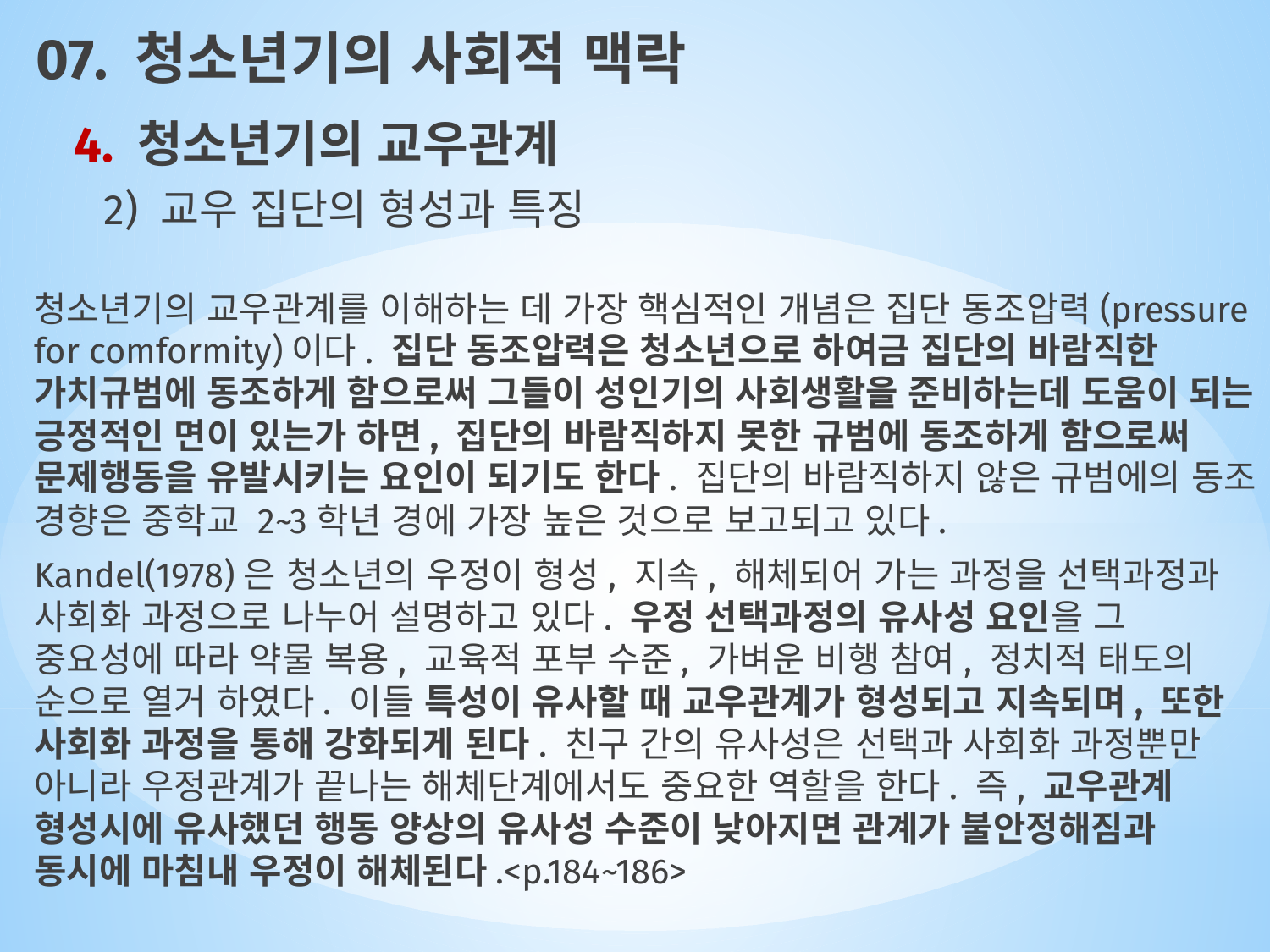

07. 청소년기의 사회적 맥락
4. 청소년기의 교우관계
2) 교우 집단의 형성과 특징
청소년기의 교우관계를 이해하는 데 가장 핵심적인 개념은 집단 동조압력(pressure for comformity)이다. 집단 동조압력은 청소년으로 하여금 집단의 바람직한 가치규범에 동조하게 함으로써 그들이 성인기의 사회생활을 준비하는데 도움이 되는 긍정적인 면이 있는가 하면, 집단의 바람직하지 못한 규범에 동조하게 함으로써 문제행동을 유발시키는 요인이 되기도 한다. 집단의 바람직하지 않은 규범에의 동조 경향은 중학교 2~3학년 경에 가장 높은 것으로 보고되고 있다.
Kandel(1978)은 청소년의 우정이 형성, 지속, 해체되어 가는 과정을 선택과정과 사회화 과정으로 나누어 설명하고 있다. 우정 선택과정의 유사성 요인을 그 중요성에 따라 약물 복용, 교육적 포부 수준, 가벼운 비행 참여, 정치적 태도의 순으로 열거 하였다. 이들 특성이 유사할 때 교우관계가 형성되고 지속되며, 또한 사회화 과정을 통해 강화되게 된다. 친구 간의 유사성은 선택과 사회화 과정뿐만 아니라 우정관계가 끝나는 해체단계에서도 중요한 역할을 한다. 즉, 교우관계 형성시에 유사했던 행동 양상의 유사성 수준이 낮아지면 관계가 불안정해짐과 동시에 마침내 우정이 해체된다.<p.184~186>